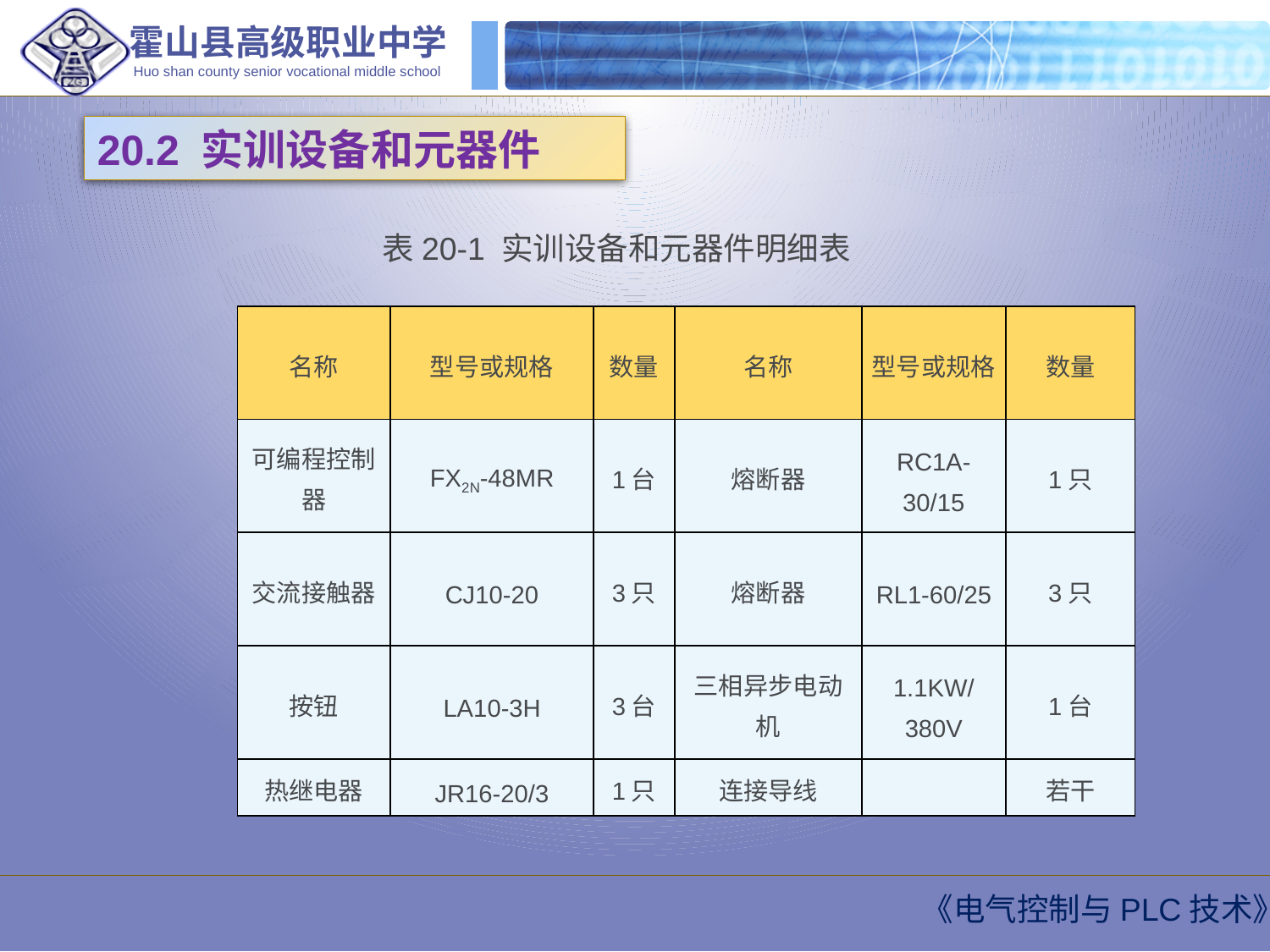

20.2 实训设备和元器件
表20-1 实训设备和元器件明细表
| 名称 | 型号或规格 | 数量 | 名称 | 型号或规格 | 数量 |
| --- | --- | --- | --- | --- | --- |
| 可编程控制器 | FX2N-48MR | 1台 | 熔断器 | RC1A-30/15 | 1只 |
| 交流接触器 | CJ10-20 | 3只 | 熔断器 | RL1-60/25 | 3只 |
| 按钮 | LA10-3H | 3台 | 三相异步电动机 | 1.1KW/380V | 1台 |
| 热继电器 | JR16-20/3 | 1只 | 连接导线 |  | 若干 |